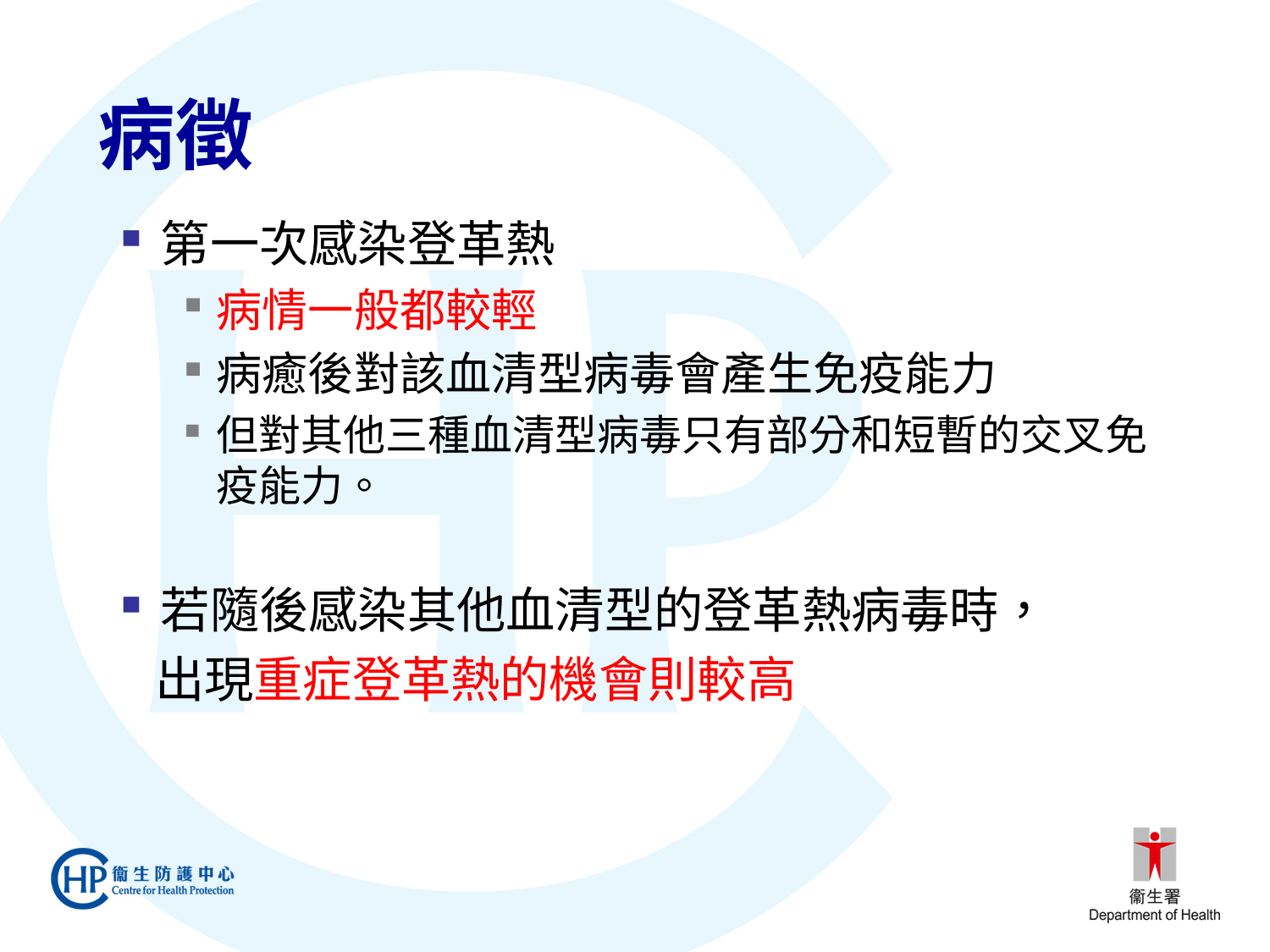

# 病徵
第一次感染登革熱
病情一般都較輕
病癒後對該血清型病毒會產生免疫能力
但對其他三種血清型病毒只有部分和短暫的交叉免疫能力。

若隨後感染其他血清型的登革熱病毒時，
  出現重症登革熱的機會則較高